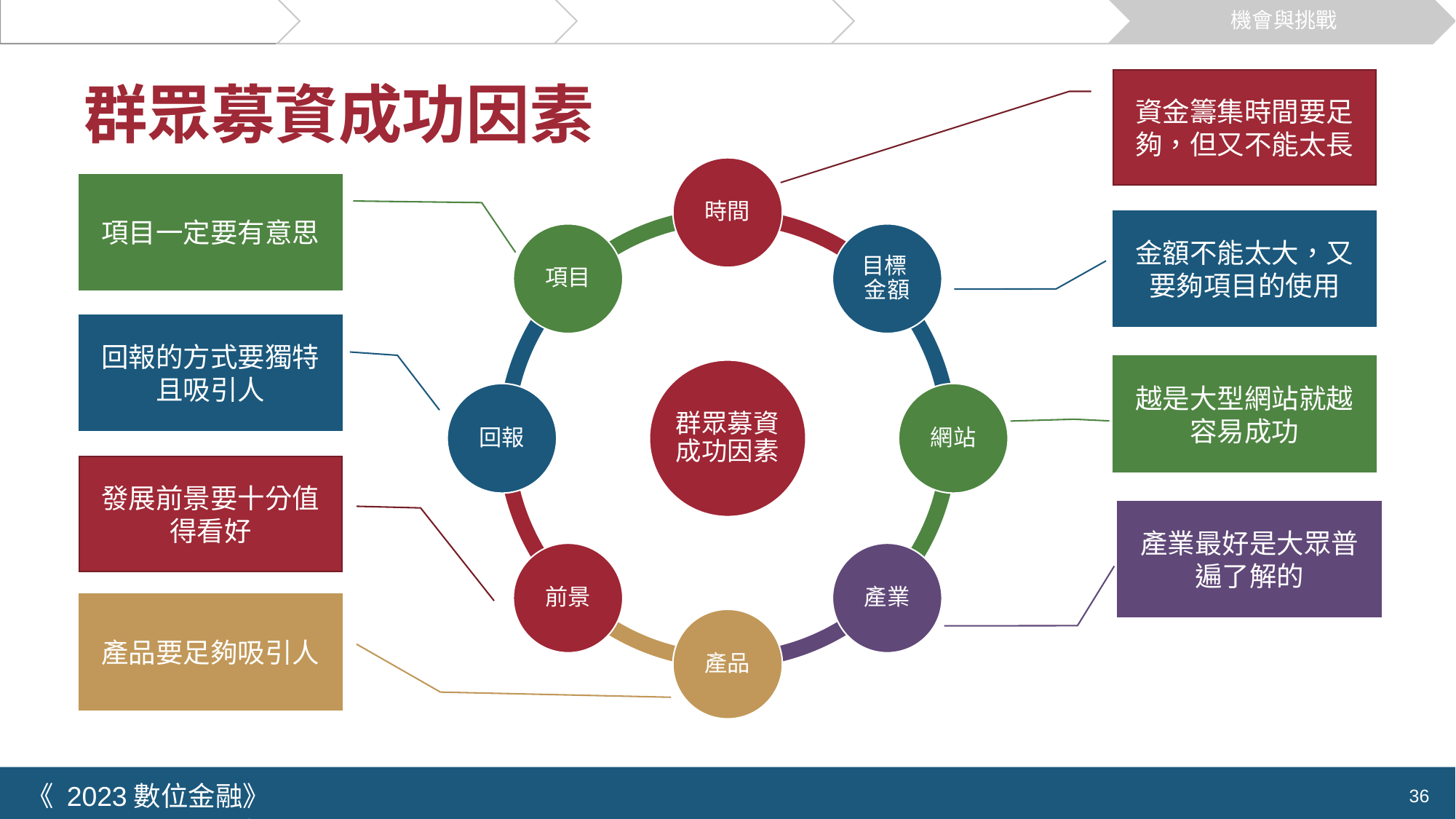

關於募資

群眾募資流程

創新模式

市場與案例

機會與挑戰
# 群眾募資成功因素
資金籌集時間要足夠，但又不能太長

時間

項目
目標  金額

群眾募資成功因素

回報
網站

前景
產業

產品
項目一定要有意思
金額不能太大，又要夠項目的使用
回報的方式要獨特且吸引人
越是大型網站就越容易成功
發展前景要十分值得看好
產業最好是大眾普遍了解的
產品要足夠吸引人
《 2023數位金融》                                                                                                                                             	NYCU.IIM.IEBI Lab
36